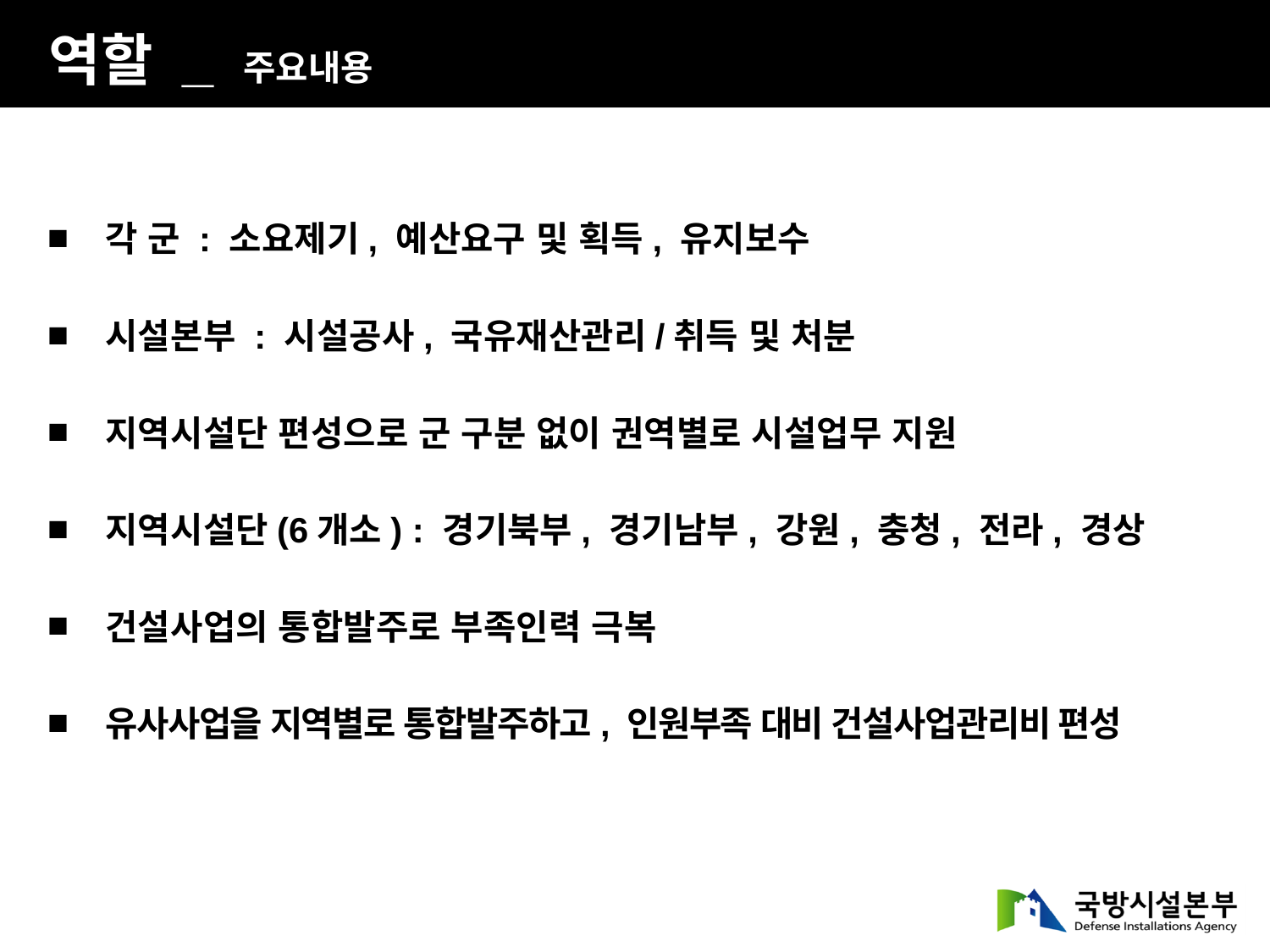

역할 _ 주요내용
 각 군 : 소요제기, 예산요구 및 획득, 유지보수
 시설본부 : 시설공사, 국유재산관리/취득 및 처분
 지역시설단 편성으로 군 구분 없이 권역별로 시설업무 지원
 지역시설단(6개소) : 경기북부, 경기남부, 강원, 충청, 전라, 경상
 건설사업의 통합발주로 부족인력 극복
 유사사업을 지역별로 통합발주하고, 인원부족 대비 건설사업관리비 편성